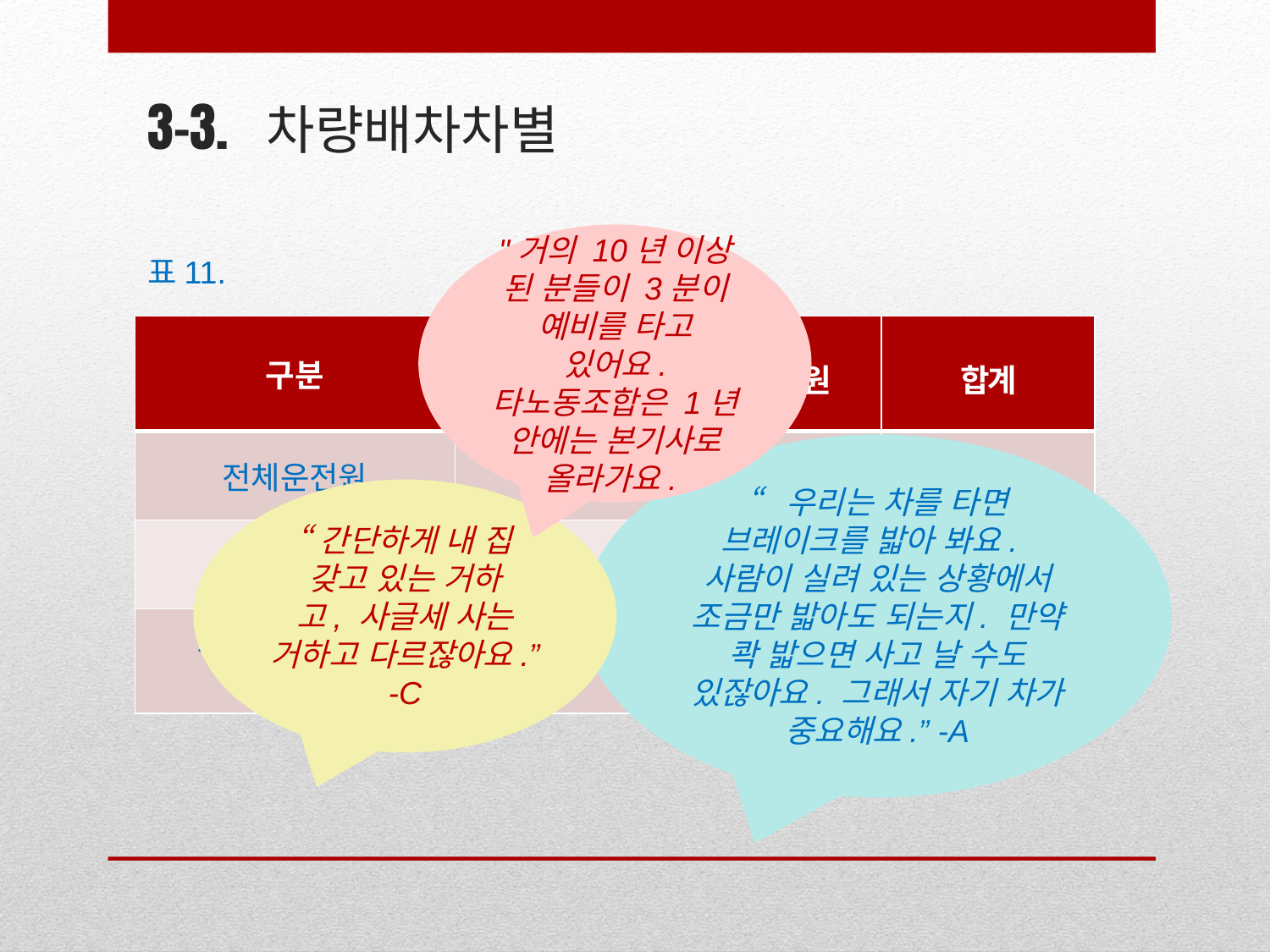

# 3-3.  차량배차차별
"거의 10년 이상 된 분들이 3분이 예비를 타고 있어요. 타노동조합은 1년 안에는 본기사로 올라가요.
표11.
| 구분 | 민주노총 조합원 | 非조합원 | 합계 |
| --- | --- | --- | --- |
| 전체운전원 | 56 | 122 | 178 |
| 예비기사 | 5 | 17 | 22 |
| 1년 이상 근속 예비기사 | 4 | 1 | 5 |
“우리는 차를 타면 브레이크를 밟아 봐요. 사람이 실려 있는 상황에서 조금만 밟아도 되는지. 만약 콱 밟으면 사고 날 수도 있잖아요. 그래서 자기 차가 중요해요.” -A
“간단하게 내 집 갖고 있는 거하고, 사글세 사는 거하고 다르잖아요.” -C